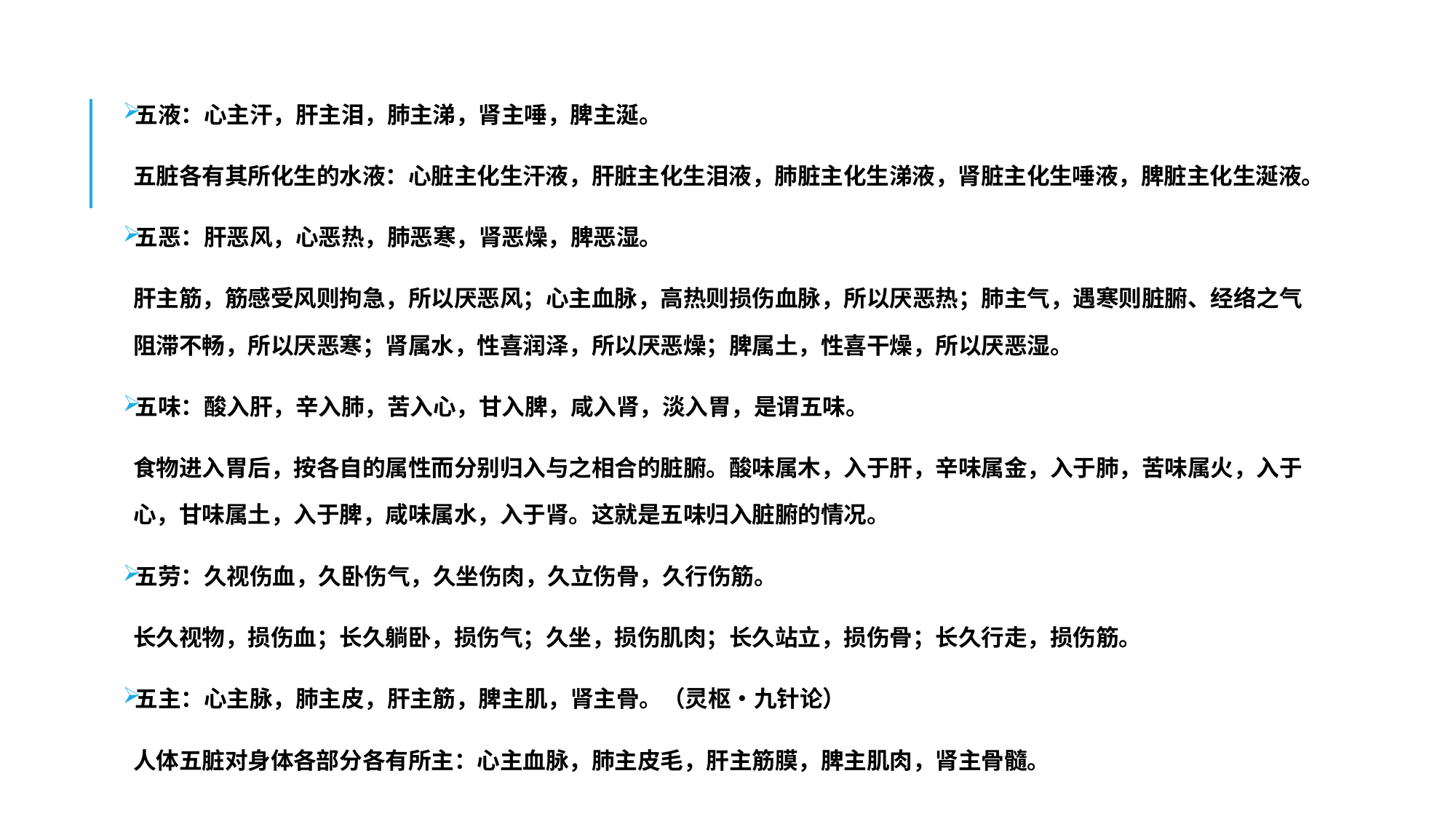

五液：心主汗，肝主泪，肺主涕，肾主唾，脾主涎。
五脏各有其所化生的水液：心脏主化生汗液，肝脏主化生泪液，肺脏主化生涕液，肾脏主化生唾液，脾脏主化生涎液。
五恶：肝恶风，心恶热，肺恶寒，肾恶燥，脾恶湿。
肝主筋，筋感受风则拘急，所以厌恶风；心主血脉，高热则损伤血脉，所以厌恶热；肺主气，遇寒则脏腑、经络之气阻滞不畅，所以厌恶寒；肾属水，性喜润泽，所以厌恶燥；脾属土，性喜干燥，所以厌恶湿。
五味：酸入肝，辛入肺，苦入心，甘入脾，咸入肾，淡入胃，是谓五味。
食物进入胃后，按各自的属性而分别归入与之相合的脏腑。酸味属木，入于肝，辛味属金，入于肺，苦味属火，入于心，甘味属土，入于脾，咸味属水，入于肾。这就是五味归入脏腑的情况。
五劳：久视伤血，久卧伤气，久坐伤肉，久立伤骨，久行伤筋。
长久视物，损伤血；长久躺卧，损伤气；久坐，损伤肌肉；长久站立，损伤骨；长久行走，损伤筋。
五主：心主脉，肺主皮，肝主筋，脾主肌，肾主骨。（灵枢•九针论）
人体五脏对身体各部分各有所主：心主血脉，肺主皮毛，肝主筋膜，脾主肌肉，肾主骨髓。